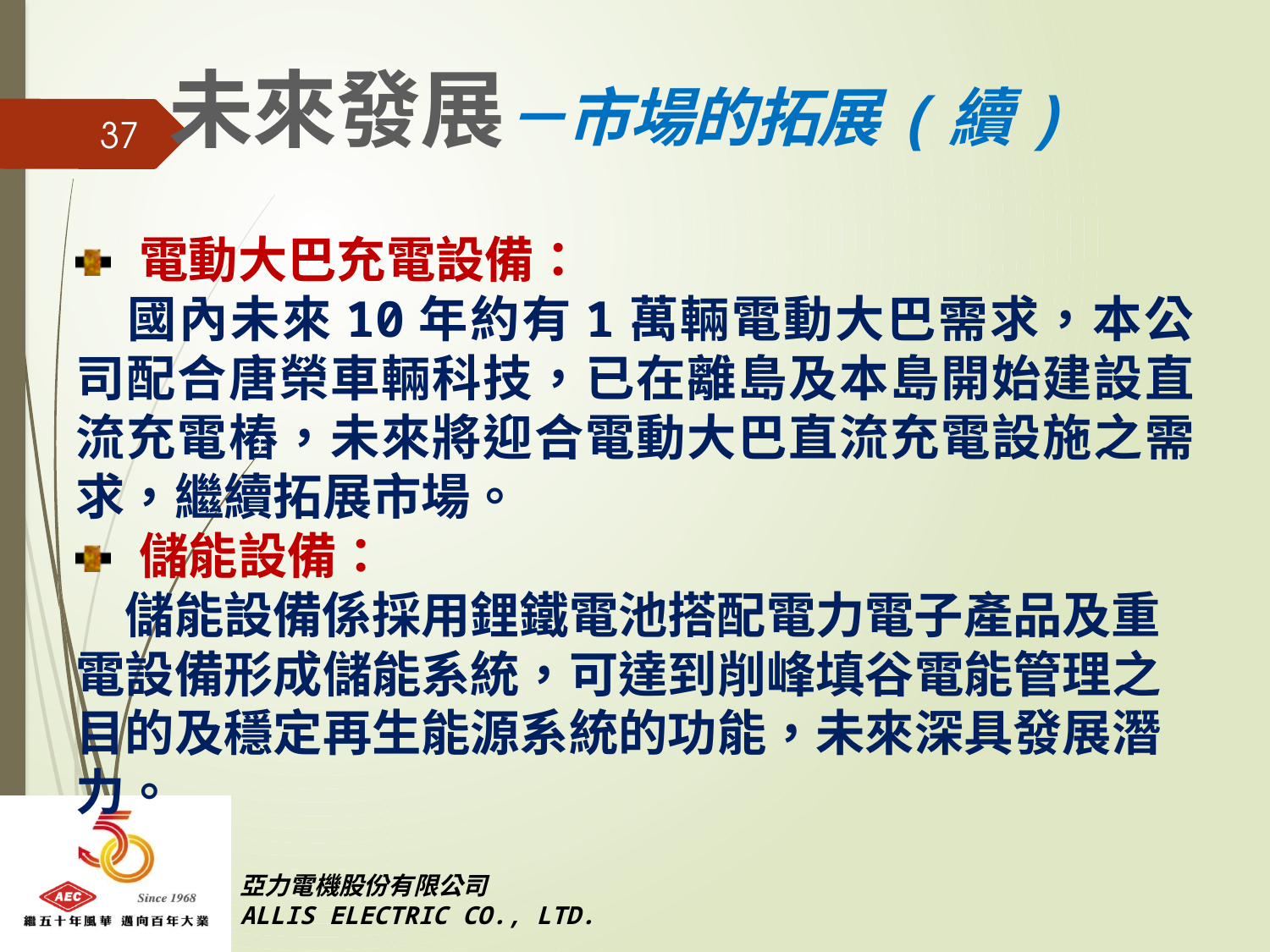

未來發展－市場的拓展(續)
37
電動大巴充電設備：
　國內未來10年約有1萬輛電動大巴需求，本公司配合唐榮車輛科技，已在離島及本島開始建設直流充電樁，未來將迎合電動大巴直流充電設施之需求，繼續拓展市場。
儲能設備：
　儲能設備係採用鋰鐵電池搭配電力電子產品及重電設備形成儲能系統，可達到削峰填谷電能管理之目的及穩定再生能源系統的功能，未來深具發展潛力。